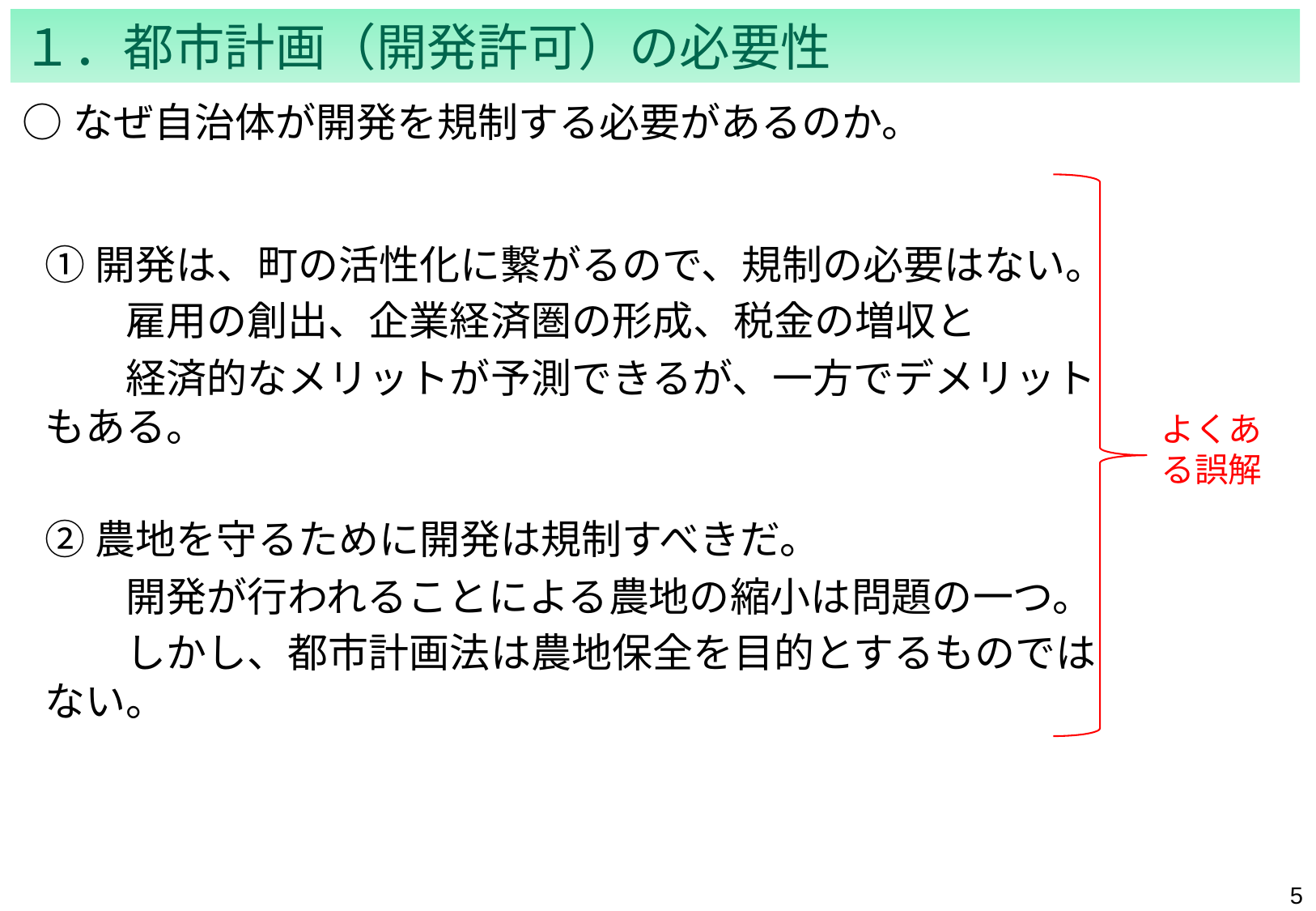

１．都市計画（開発許可）の必要性
# ○なぜ自治体が開発を規制する必要があるのか。

①開発は、町の活性化に繋がるので、規制の必要はない。
　　雇用の創出、企業経済圏の形成、税金の増収と
　　経済的なメリットが予測できるが、一方でデメリットもある。

②農地を守るために開発は規制すべきだ。
　　開発が行われることによる農地の縮小は問題の一つ。
　　しかし、都市計画法は農地保全を目的とするものではない。
よくある誤解
5